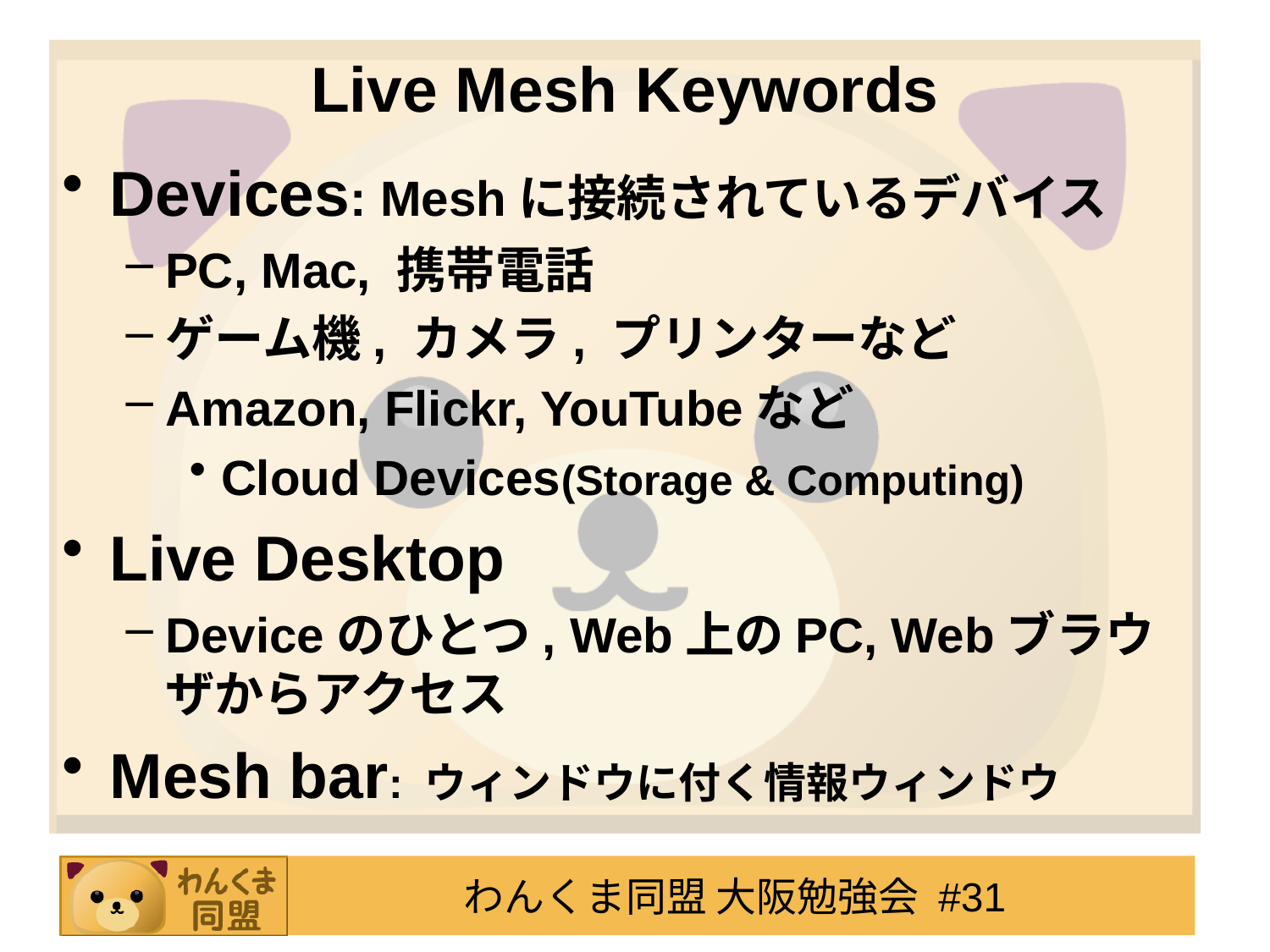

# Live Mesh Keywords
Devices: Meshに接続されているデバイス
PC, Mac, 携帯電話
ゲーム機, カメラ, プリンターなど
Amazon, Flickr, YouTubeなど
Cloud Devices(Storage & Computing)
Live Desktop
Deviceのひとつ, Web上のPC, Webブラウザからアクセス
Mesh bar: ウィンドウに付く情報ウィンドウ